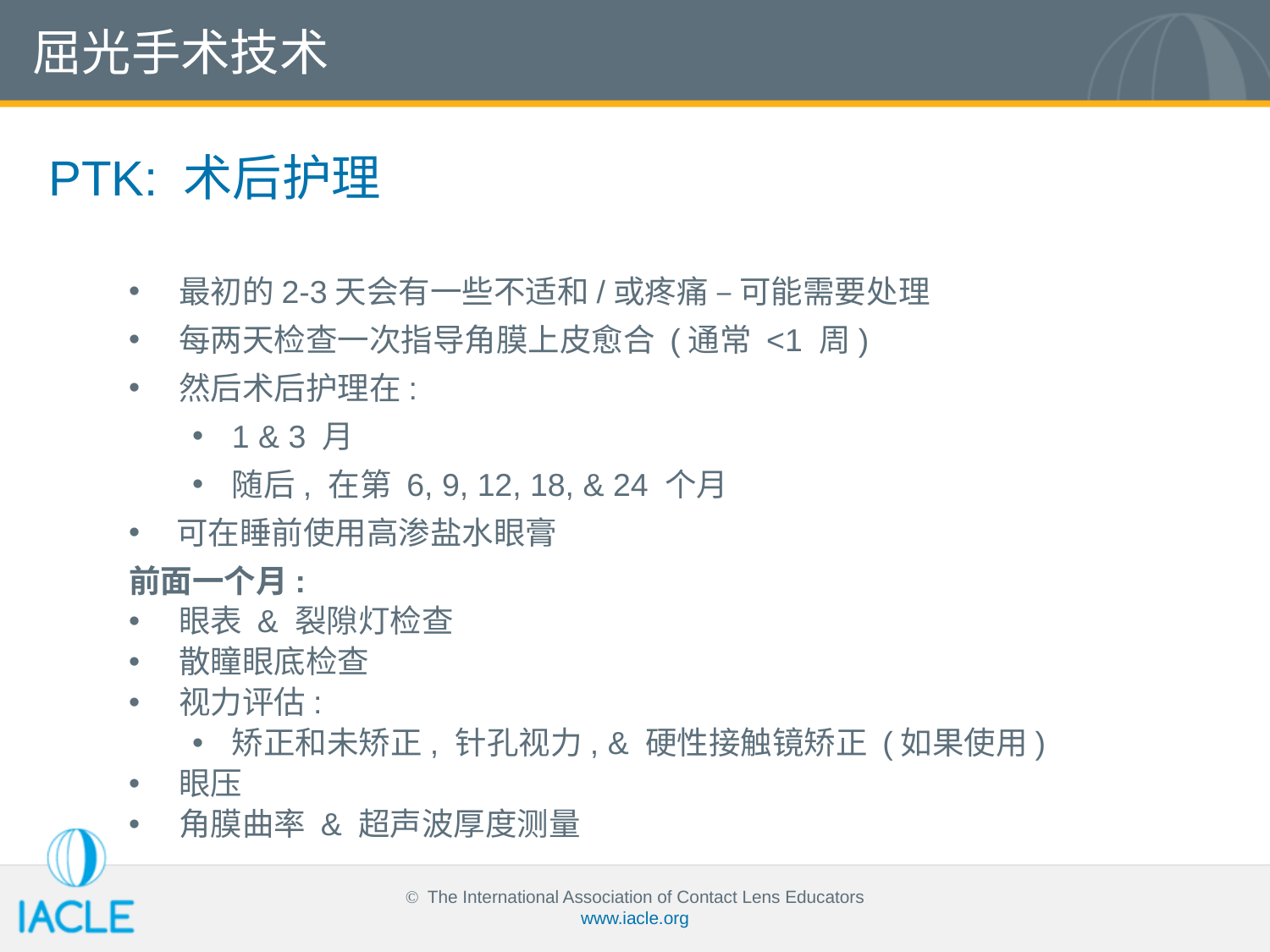

屈光手术技术
PTK: 术后护理
最初的2-3天会有一些不适和/或疼痛 – 可能需要处理
每两天检查一次指导角膜上皮愈合 (通常 <1 周)
然后术后护理在:
1 & 3 月
随后, 在第 6, 9, 12, 18, & 24 个月
可在睡前使用高渗盐水眼膏
前面一个月:
眼表 & 裂隙灯检查
散瞳眼底检查
视力评估:
矫正和未矫正, 针孔视力, & 硬性接触镜矫正 (如果使用)
眼压
角膜曲率 & 超声波厚度测量